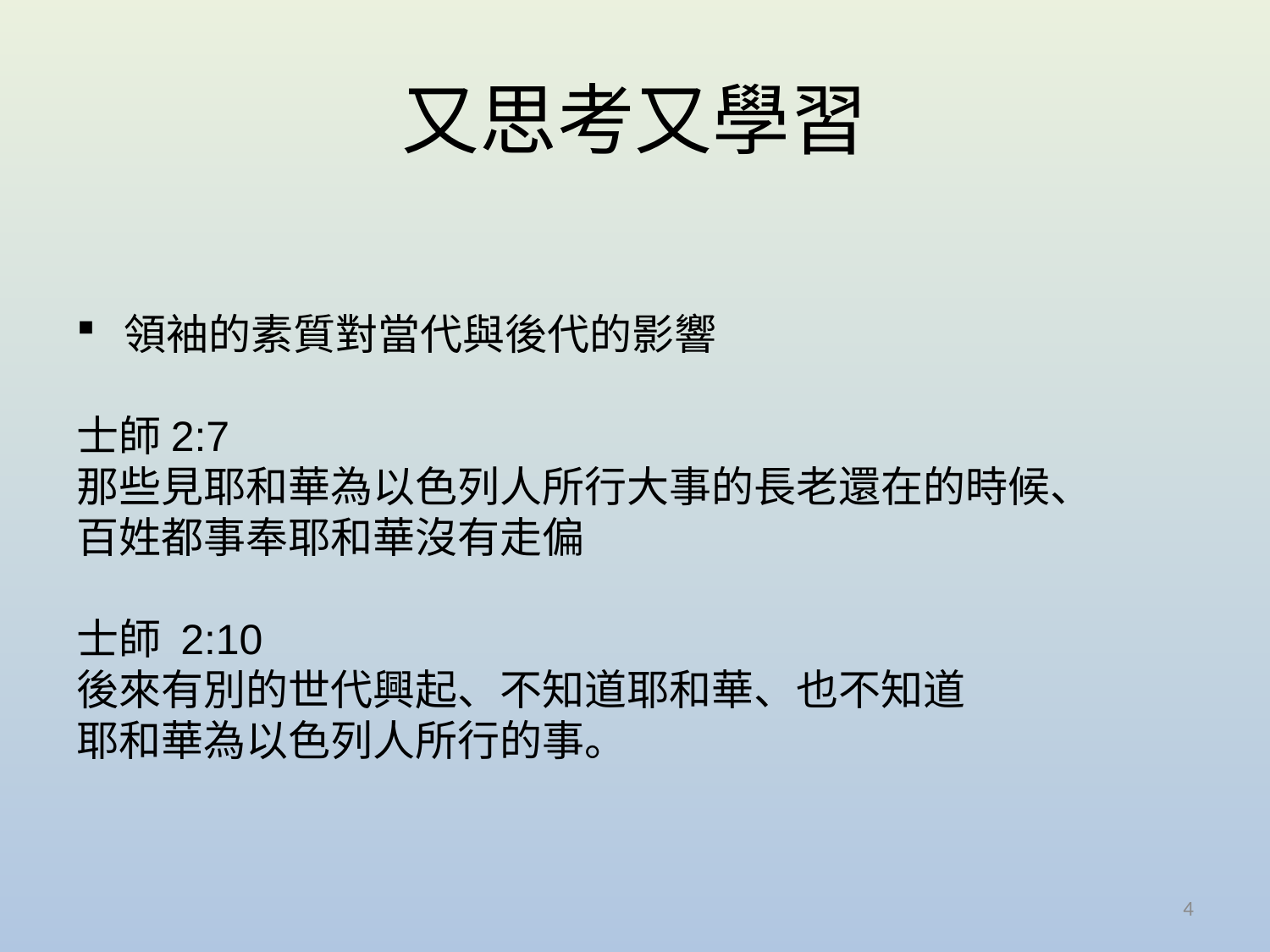

# 又思考又學習
領袖的素質對當代與後代的影響

士師2:7
那些見耶和華為以色列人所行大事的長老還在的時候、
百姓都事奉耶和華沒有走偏
士師 2:10
後來有別的世代興起、不知道耶和華、也不知道
耶和華為以色列人所行的事。
4